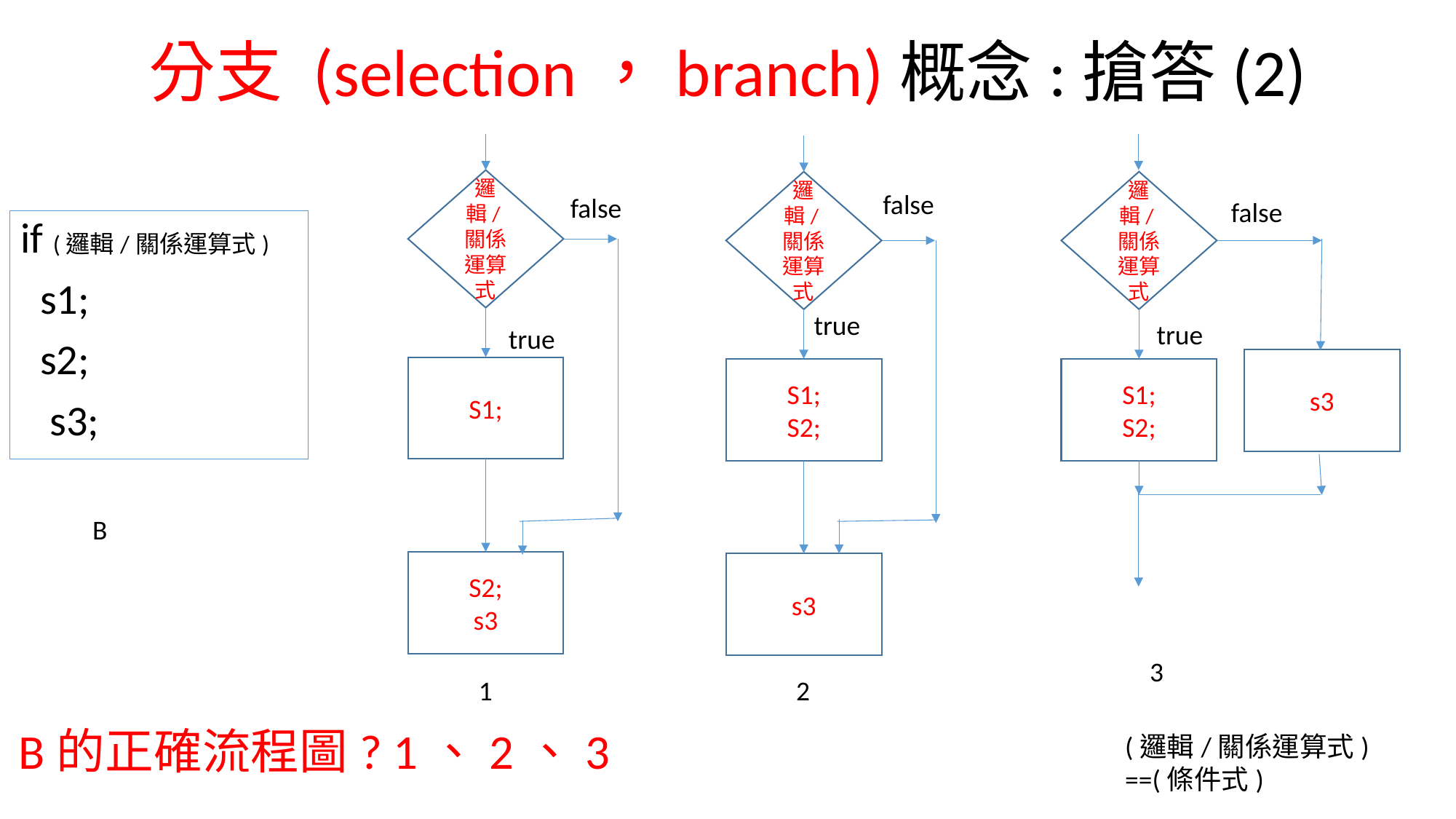

# 分支 (selection，branch)概念:搶答(2)
邏輯/關係運算式
邏輯/關係運算式
邏輯/關係運算式
false
false
false
if (邏輯/關係運算式)
  s1;
  s2;
   s3;
true
true
true
s3
S1;
S1;
S2;
S1;
S2;
B
S2;
s3
s3
3
1
2
B的正確流程圖? 1、2、3
 (邏輯/關係運算式)
 ==(條件式)